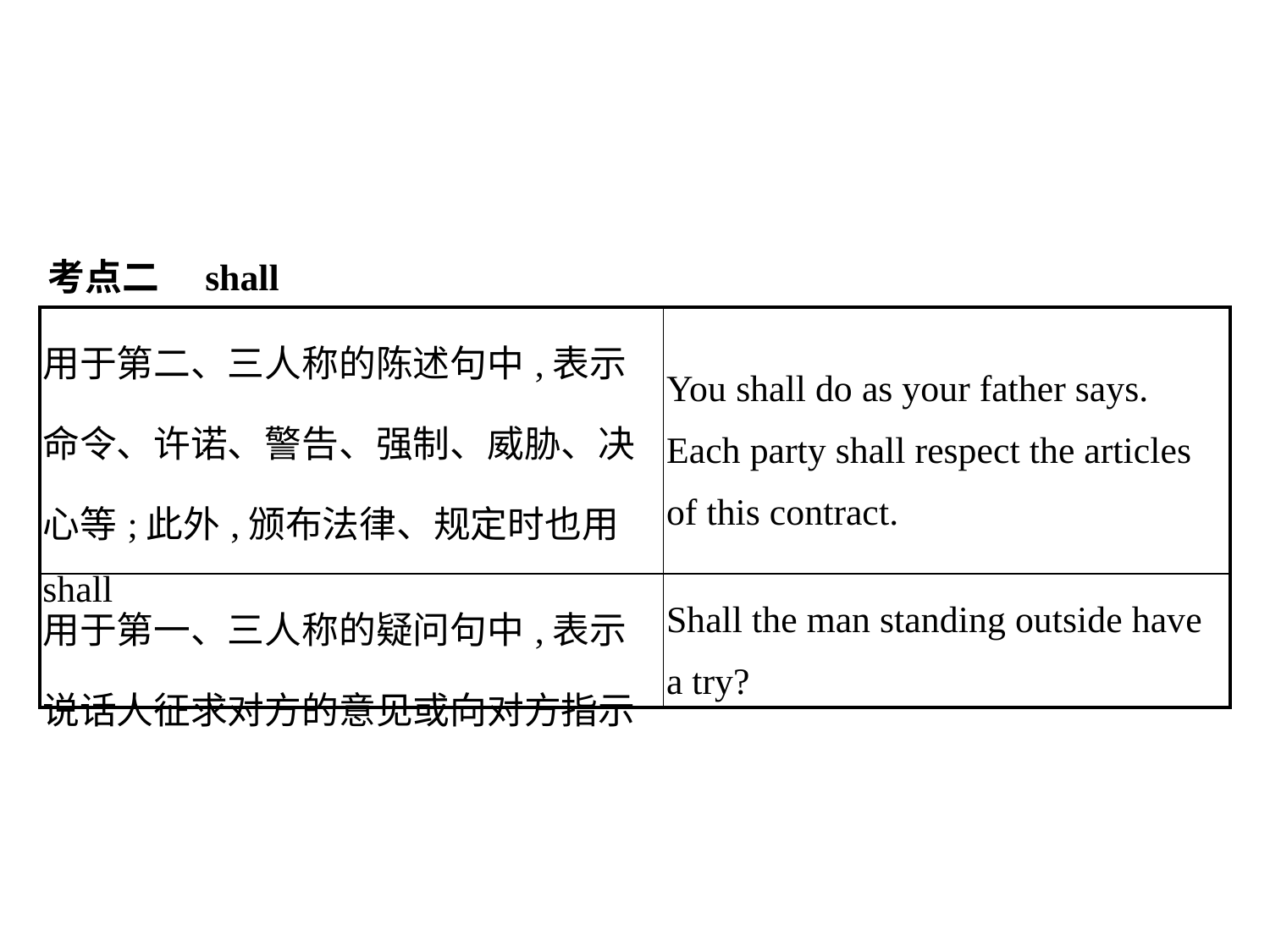

考点二　shall
| 用于第二、三人称的陈述句中,表示命令、许诺、警告、强制、威胁、决心等;此外,颁布法律、规定时也用shall | You shall do as your father says. Each party shall respect the articles of this contract. |
| --- | --- |
| 用于第一、三人称的疑问句中,表示说话人征求对方的意见或向对方指示 | Shall the man standing outside have a try? |